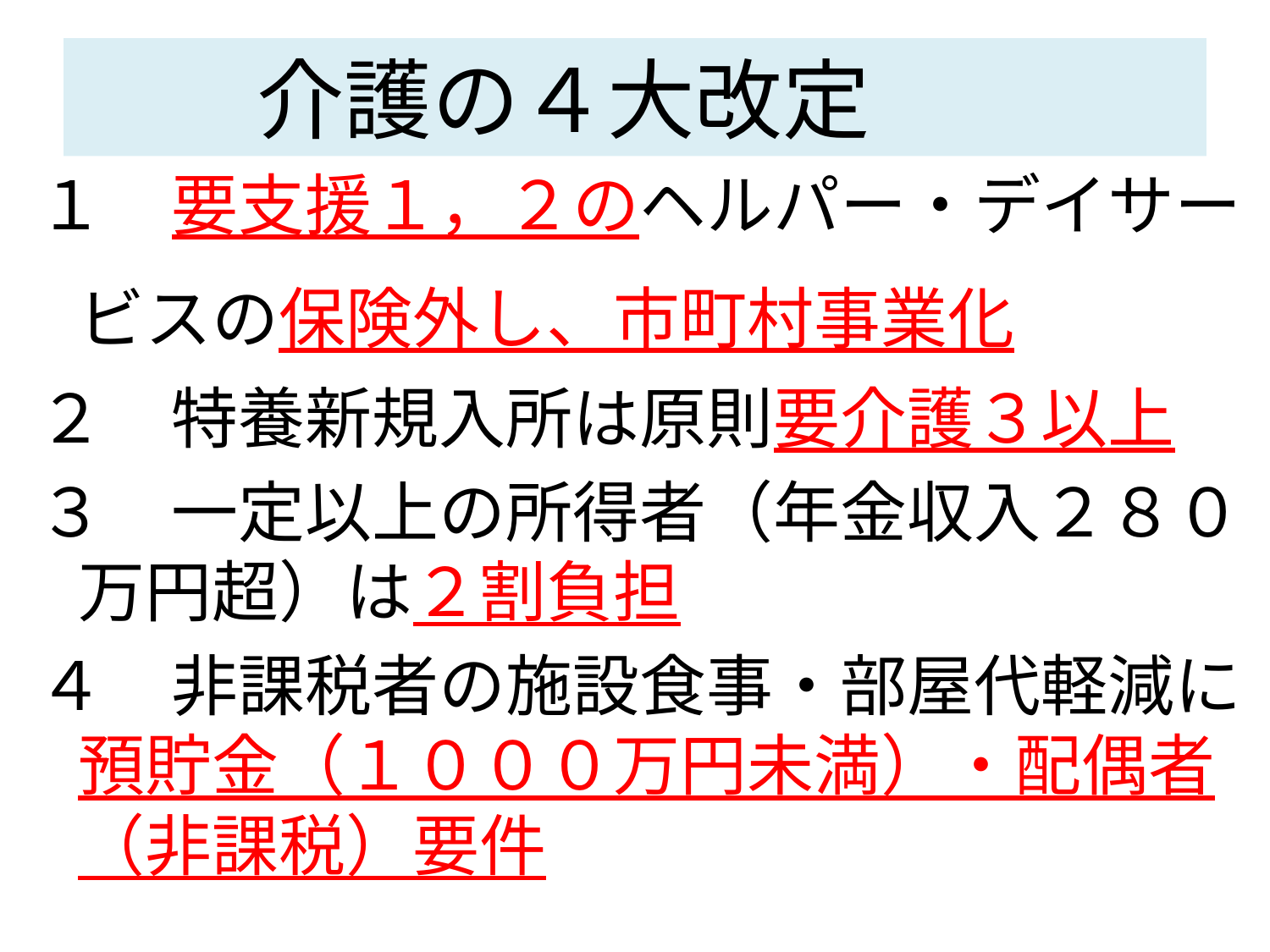

# 介護の４大改定
１　要支援１，２のヘルパー・デイサービスの保険外し、市町村事業化
２　特養新規入所は原則要介護３以上
３　一定以上の所得者（年金収入２８０万円超）は２割負担
４　非課税者の施設食事・部屋代軽減に預貯金（１０００万円未満）・配偶者（非課税）要件